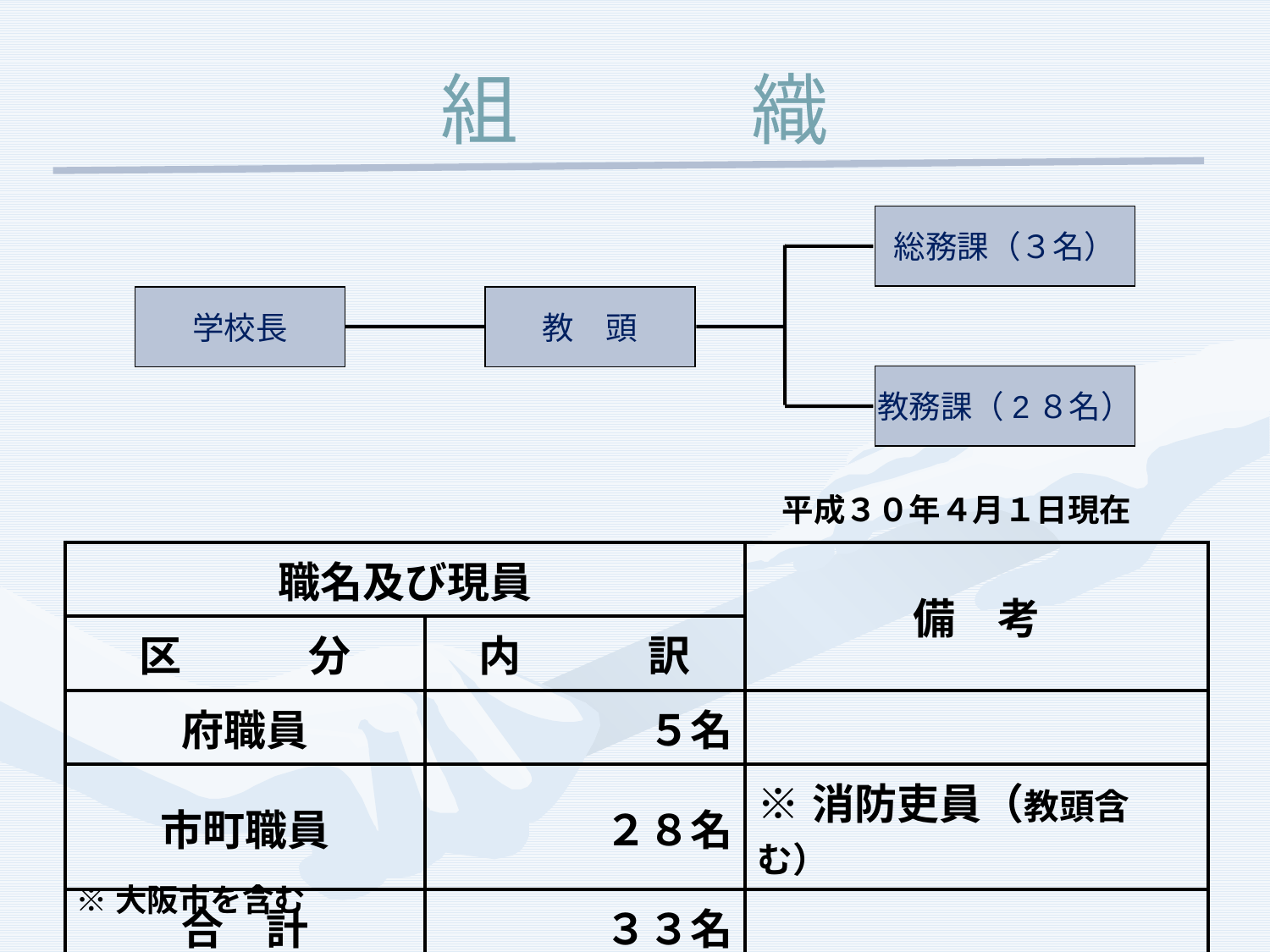

# 組　　　織
総務課（３名）

学校長
教　頭

教務課（2８名）

平成３０年４月１日現在
| 職名及び現員 |  | 備　考 |
| --- | --- | --- |
| 区　　　分 | 内　　　訳 |  |
| 府職員 | ５名 |  |
| 市町職員 | ２８名 | ※消防吏員（教頭含む） |
| 合　計 | ３３名 |  |
※大阪市を含む